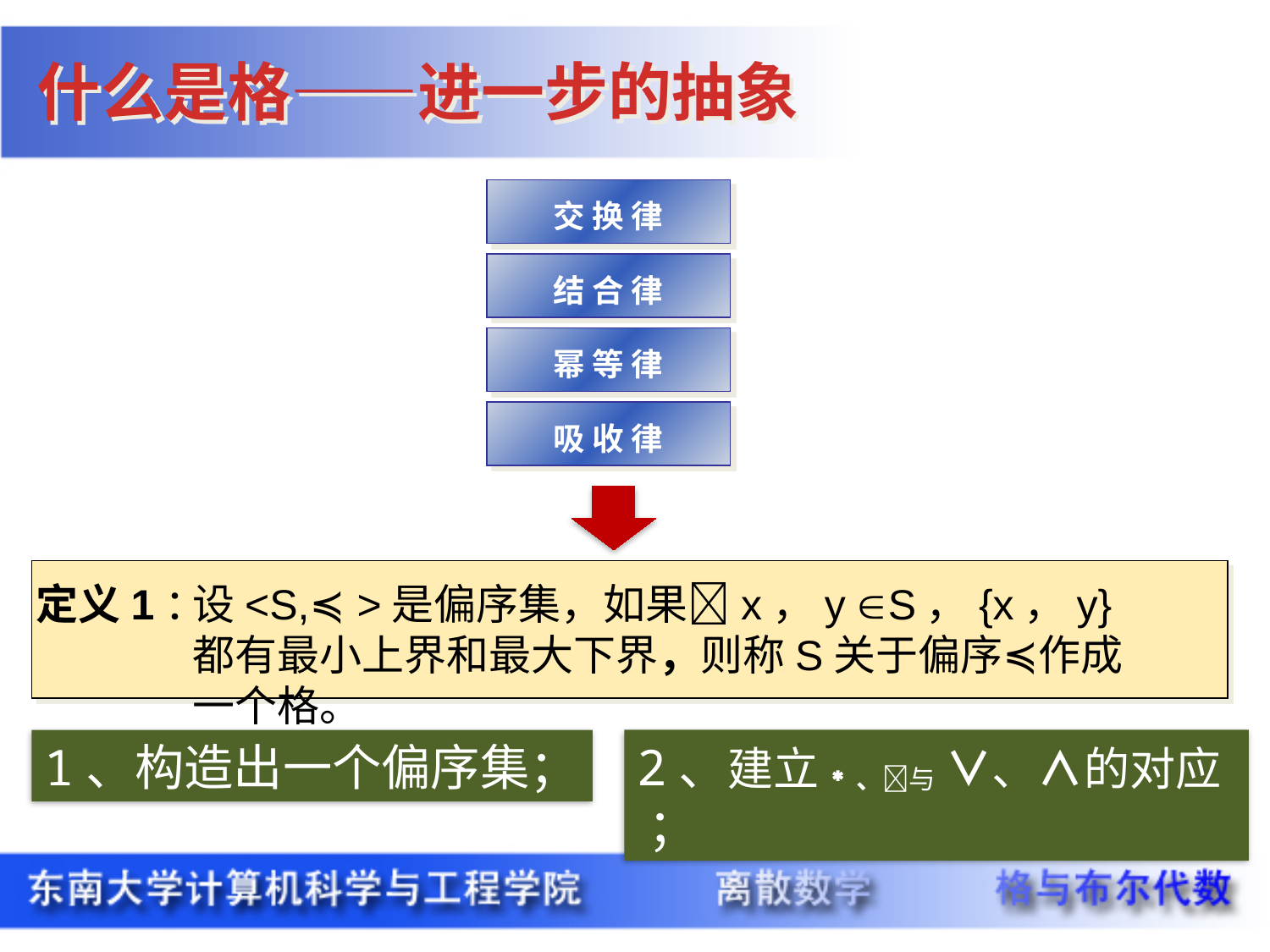

什么是格——进一步的抽象

交 换 律

结 合 律

幂 等 律

吸 收 律

定义1：
设<S,≼ >是偏序集，如果∀x，y ∈S，{x，y}都有最小上界和最大下界，则称S关于偏序≼作成一个格。
1、构造出一个偏序集；
2、建立*、°与 ∨、∧的对应 ；